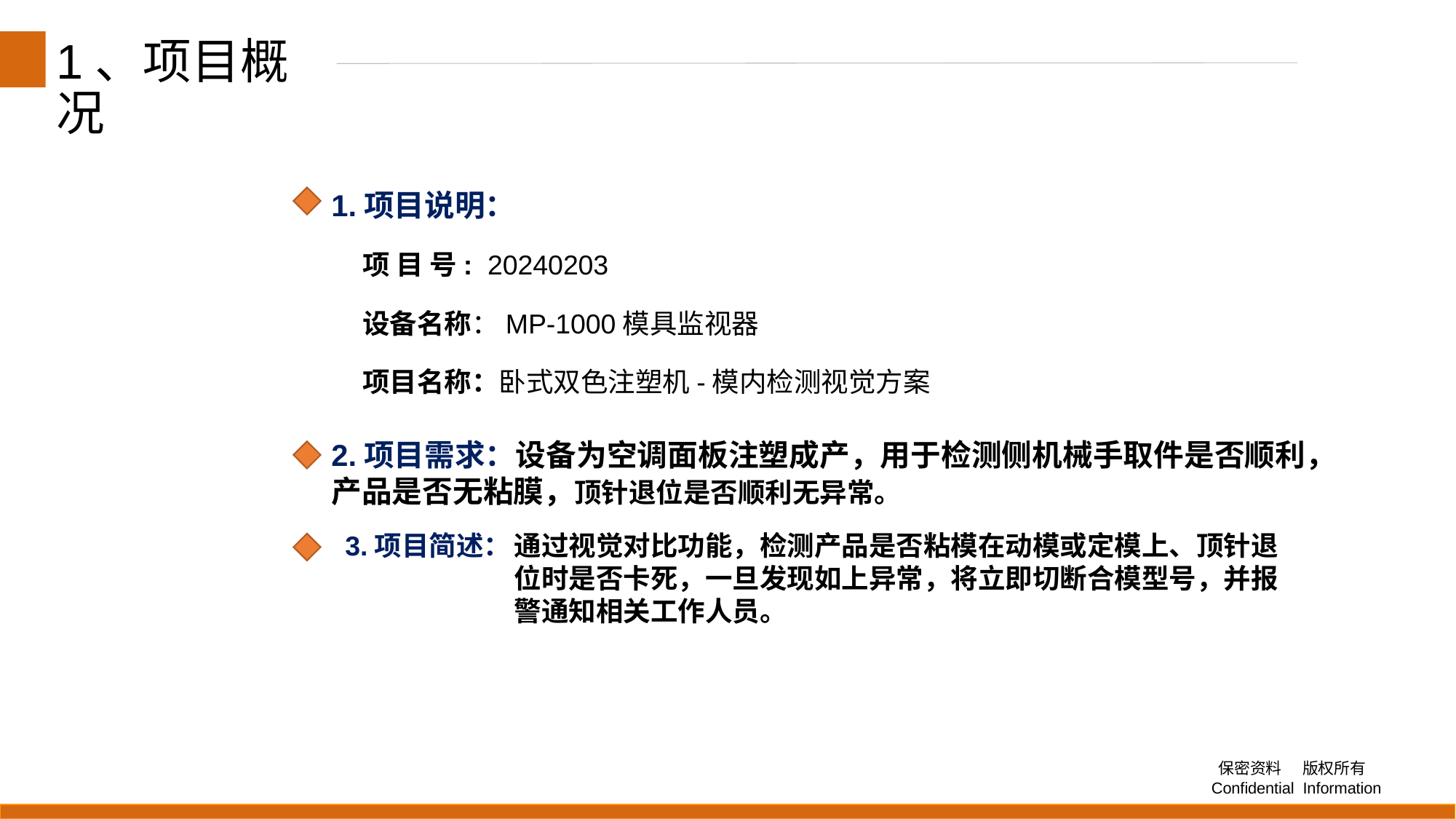

1、项目概况
1.项目说明：
    项 目 号:  20240203
    设备名称：MP-1000模具监视器
    项目名称：卧式双色注塑机-模内检测视觉方案

2.项目需求：设备为空调面板注塑成产，用于检测侧机械手取件是否顺利，
产品是否无粘膜，顶针退位是否顺利无异常。

3.项目简述：
通过视觉对比功能，检测产品是否粘模在动模或定模上、顶针退位时是否卡死，一旦发现如上异常，将立即切断合模型号，并报警通知相关工作人员。